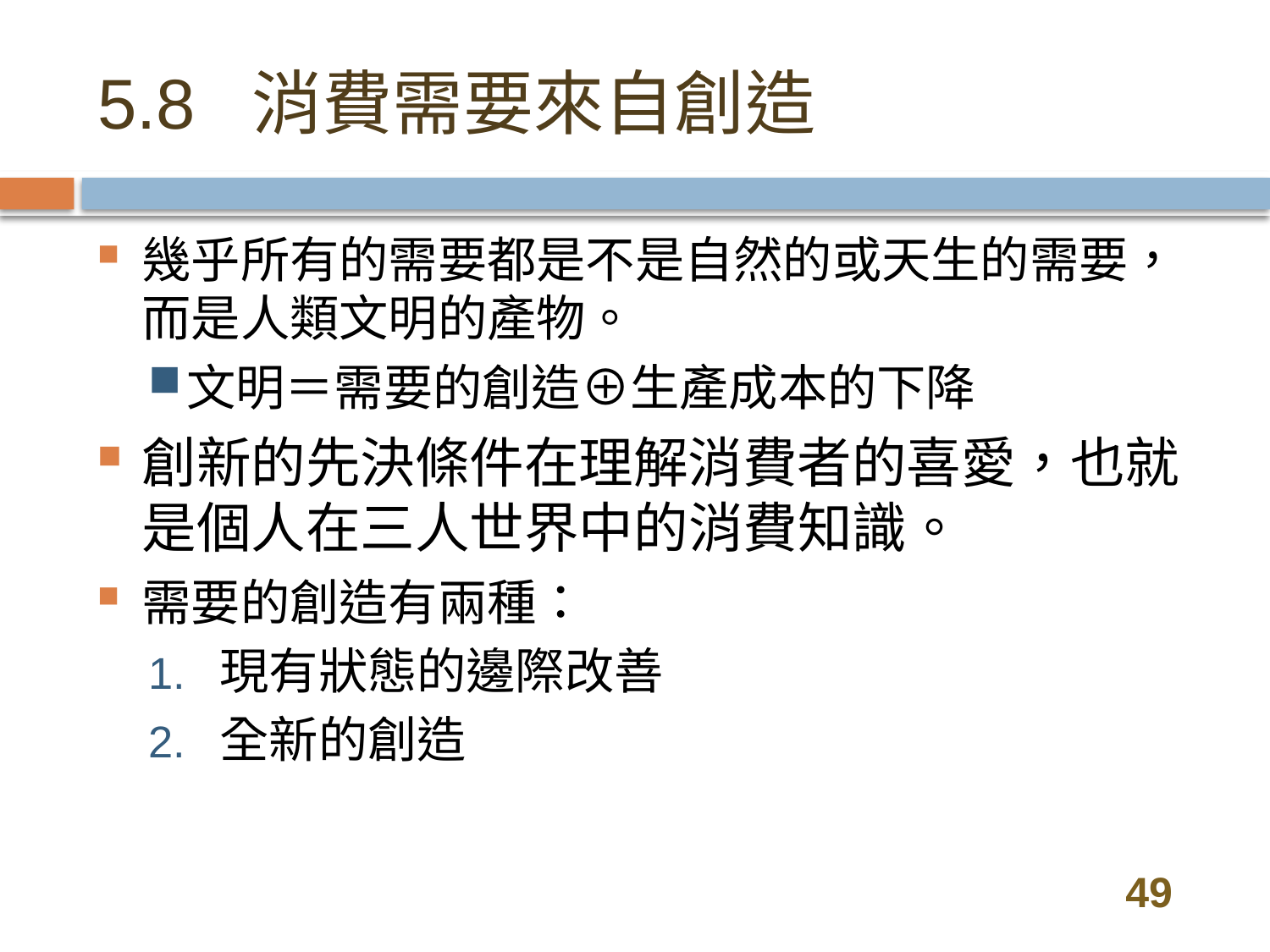

# 5.8  消費需要來自創造
幾乎所有的需要都是不是自然的或天生的需要，而是人類文明的產物。
文明＝需要的創造⊕生產成本的下降
創新的先決條件在理解消費者的喜愛，也就是個人在三人世界中的消費知識。
需要的創造有兩種：
現有狀態的邊際改善
全新的創造
49